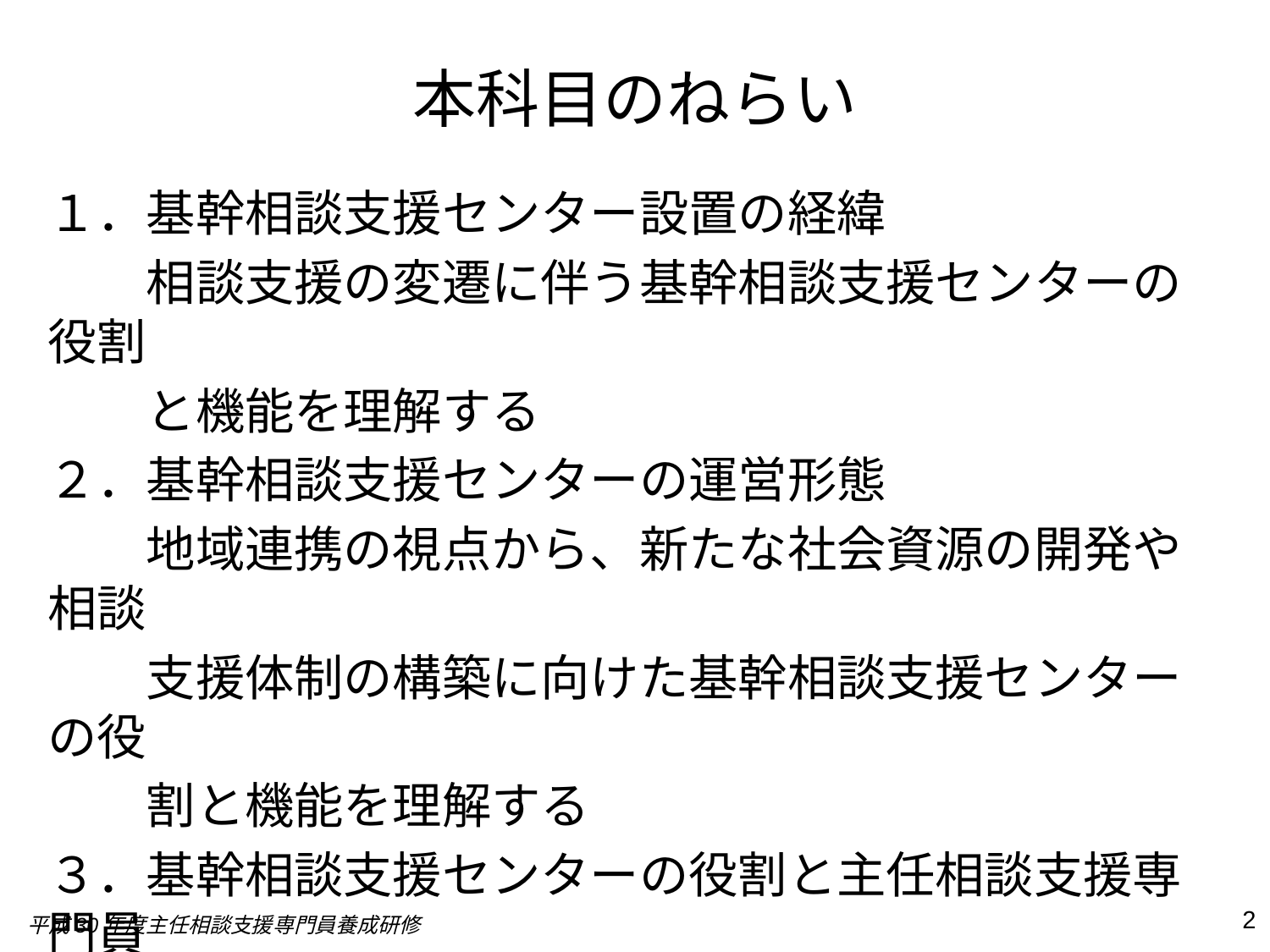

# 本科目のねらい
１．基幹相談支援センター設置の経緯
　　相談支援の変遷に伴う基幹相談支援センターの役割
　　と機能を理解する
２．基幹相談支援センターの運営形態
　　地域連携の視点から、新たな社会資源の開発や相談
　　支援体制の構築に向けた基幹相談支援センターの役
　　割と機能を理解する
３．基幹相談支援センターの役割と主任相談支援専門員
　　人材育成の視点から基幹相談支援センターの役割と
　　機能を理解する
2
平成30年度主任相談支援専門員養成研修